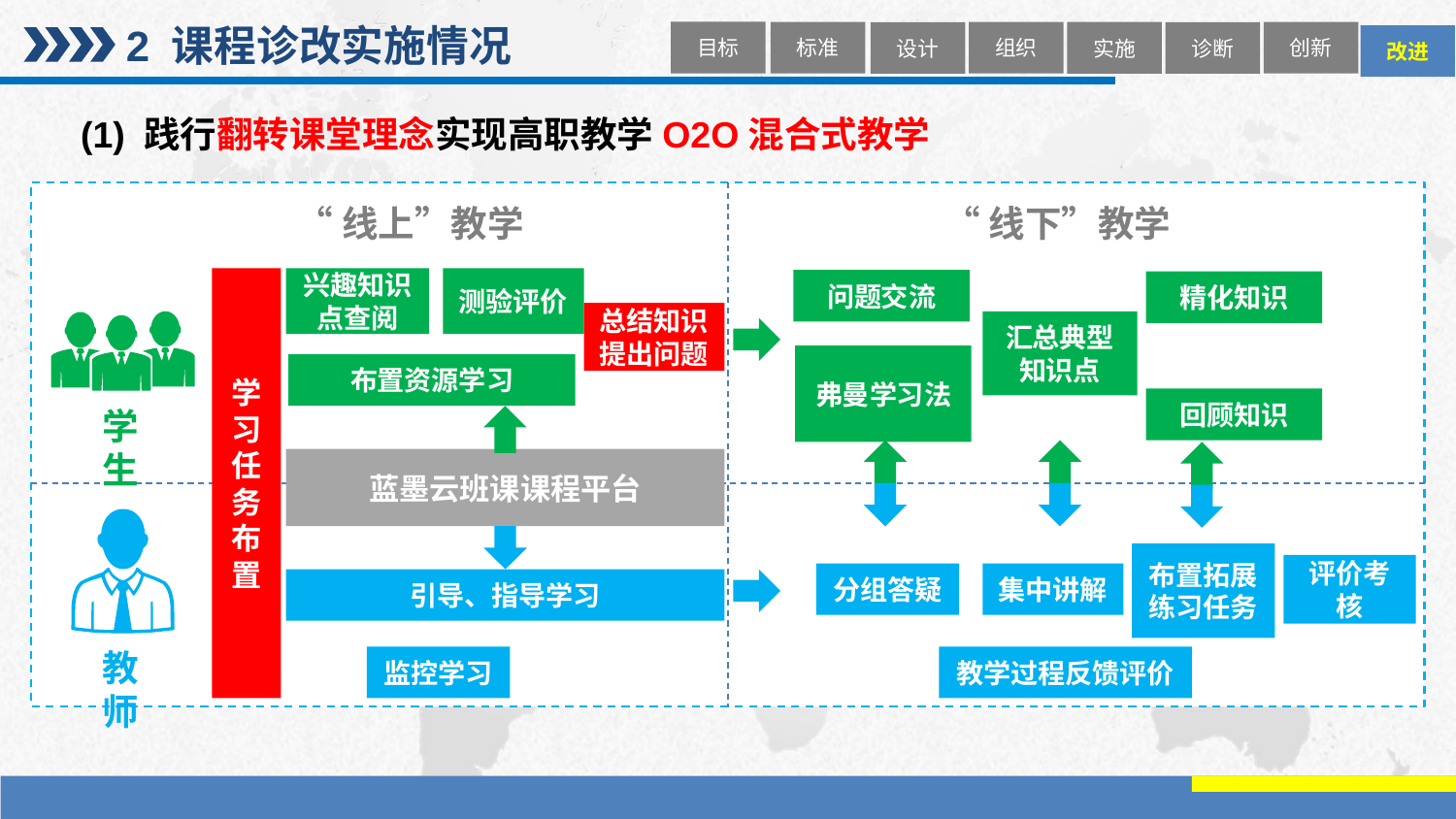

2 课程诊改实施情况
目标
组织
创新
标准
实施
设计
诊断
改进

(1) 践行翻转课堂理念实现高职教学O2O混合式教学

“线上”教学
“线下”教学
学习任务布置
兴趣知识点查阅
测验评价
总结知识提出问题
布置资源学习

问题交流
精化知识
汇总典型知识点
弗曼学习法
回顾知识

学生

蓝墨云班课课程平台

布置拓展练习任务
评价考核
集中讲解
分组答疑

教师

引导、指导学习
监控学习
教学过程反馈评价